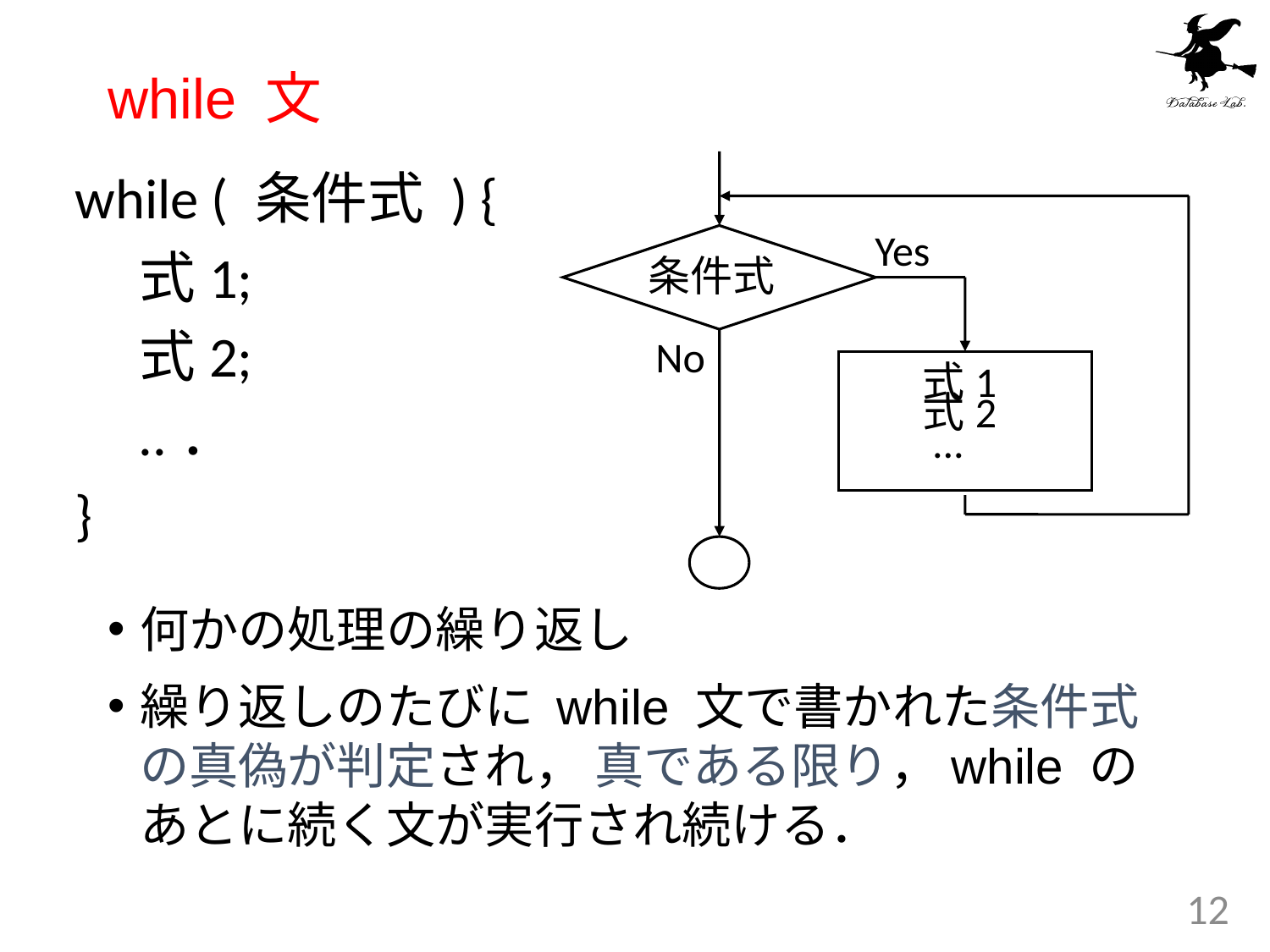

# while 文

while ( 条件式 ) {
    式1;
    式2;
     ..．
}

Yes

条件式

No

式1
式2
 ...

何かの処理の繰り返し
繰り返しのたびに while 文で書かれた条件式の真偽が判定され， 真である限り，while のあとに続く文が実行され続ける．
12